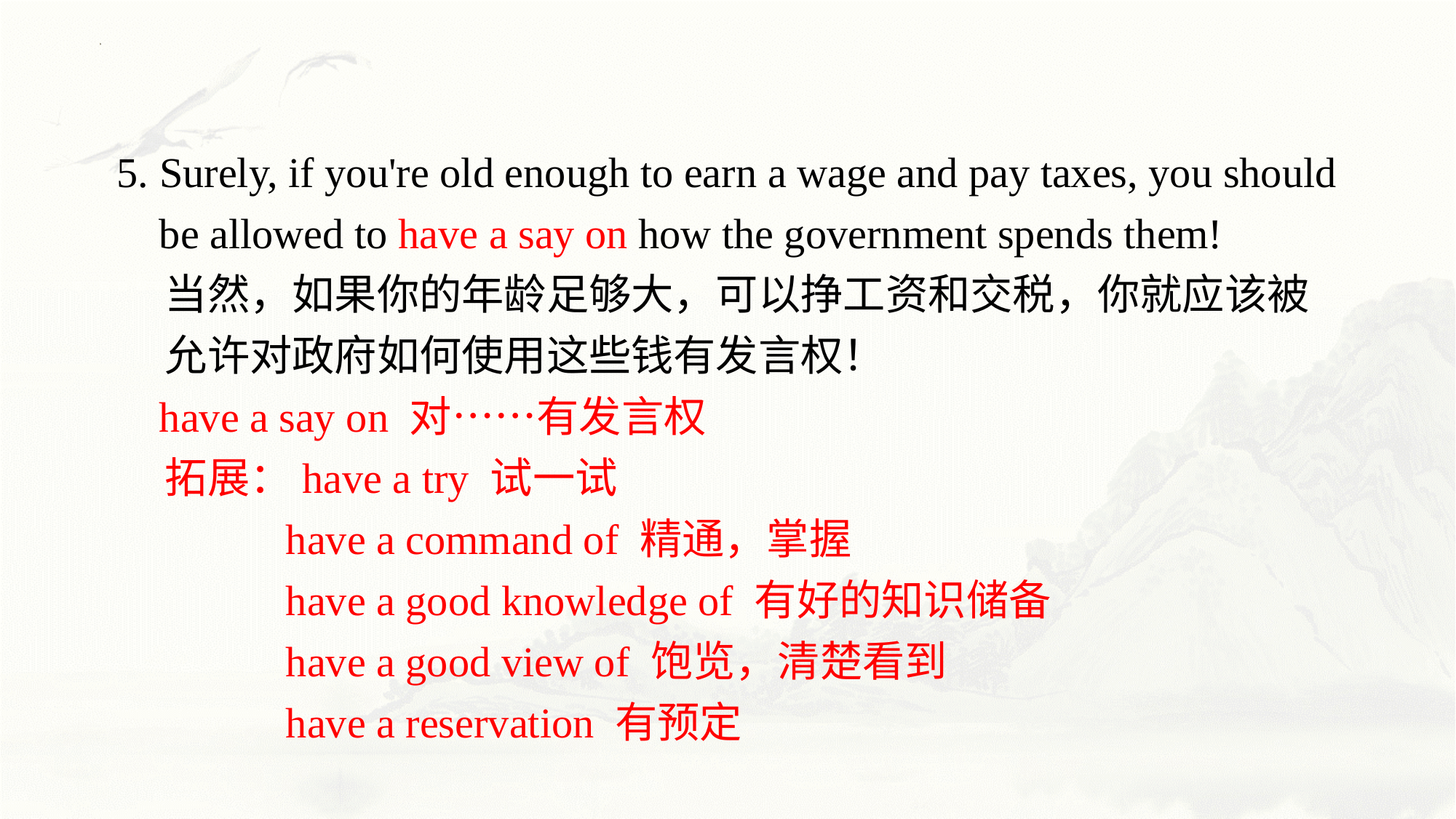

5. Surely, if you're old enough to earn a wage and pay taxes, you should
    be allowed to have a say on how the government spends them!
    当然，如果你的年龄足够大，可以挣工资和交税，你就应该被
    允许对政府如何使用这些钱有发言权！
    have a say on 对……有发言权
    拓展：have a try 试一试
                have a command of 精通，掌握
                have a good knowledge of 有好的知识储备
                have a good view of 饱览，清楚看到
                have a reservation 有预定